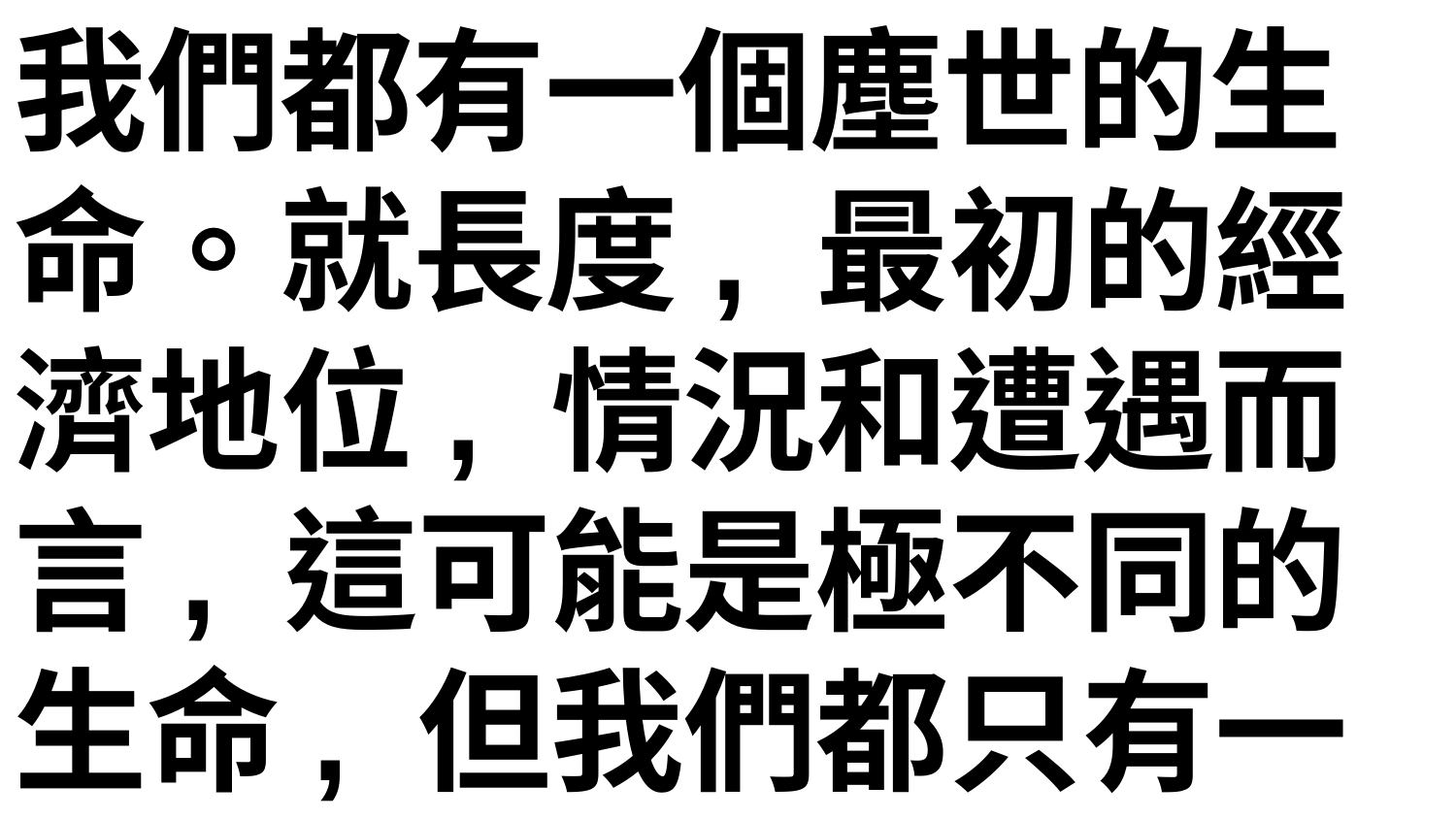

我們都有一個塵世的生命。就長度, 最初的經濟地位, 情況和遭遇而言, 這可能是極不同的生命, 但我們都只有一個生命。